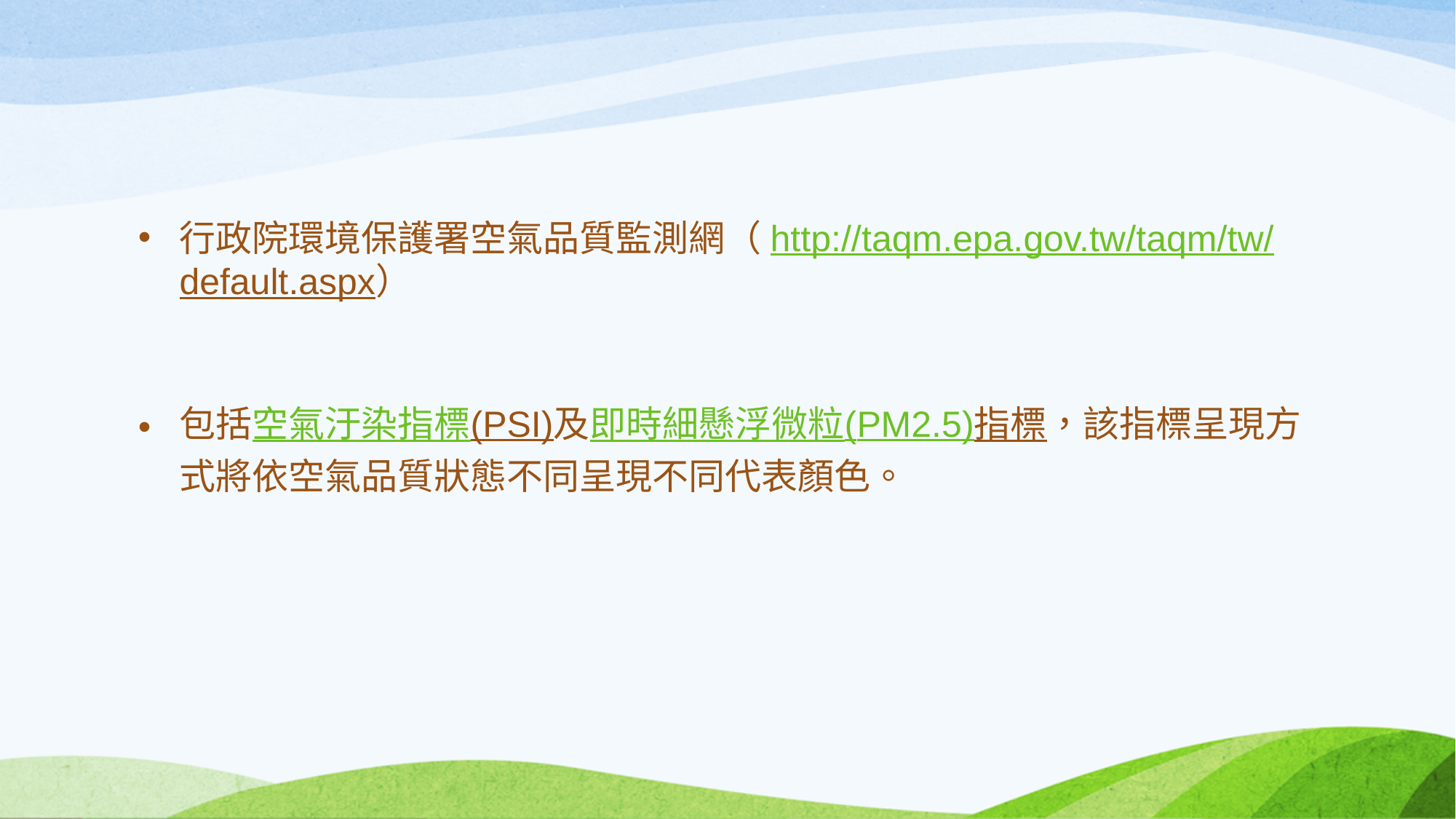

#
行政院環境保護署空氣品質監測網（http://taqm.epa.gov.tw/taqm/tw/default.aspx）

包括空氣汙染指標(PSI)及即時細懸浮微粒(PM2.5)指標，該指標呈現方式將依空氣品質狀態不同呈現不同代表顏色。